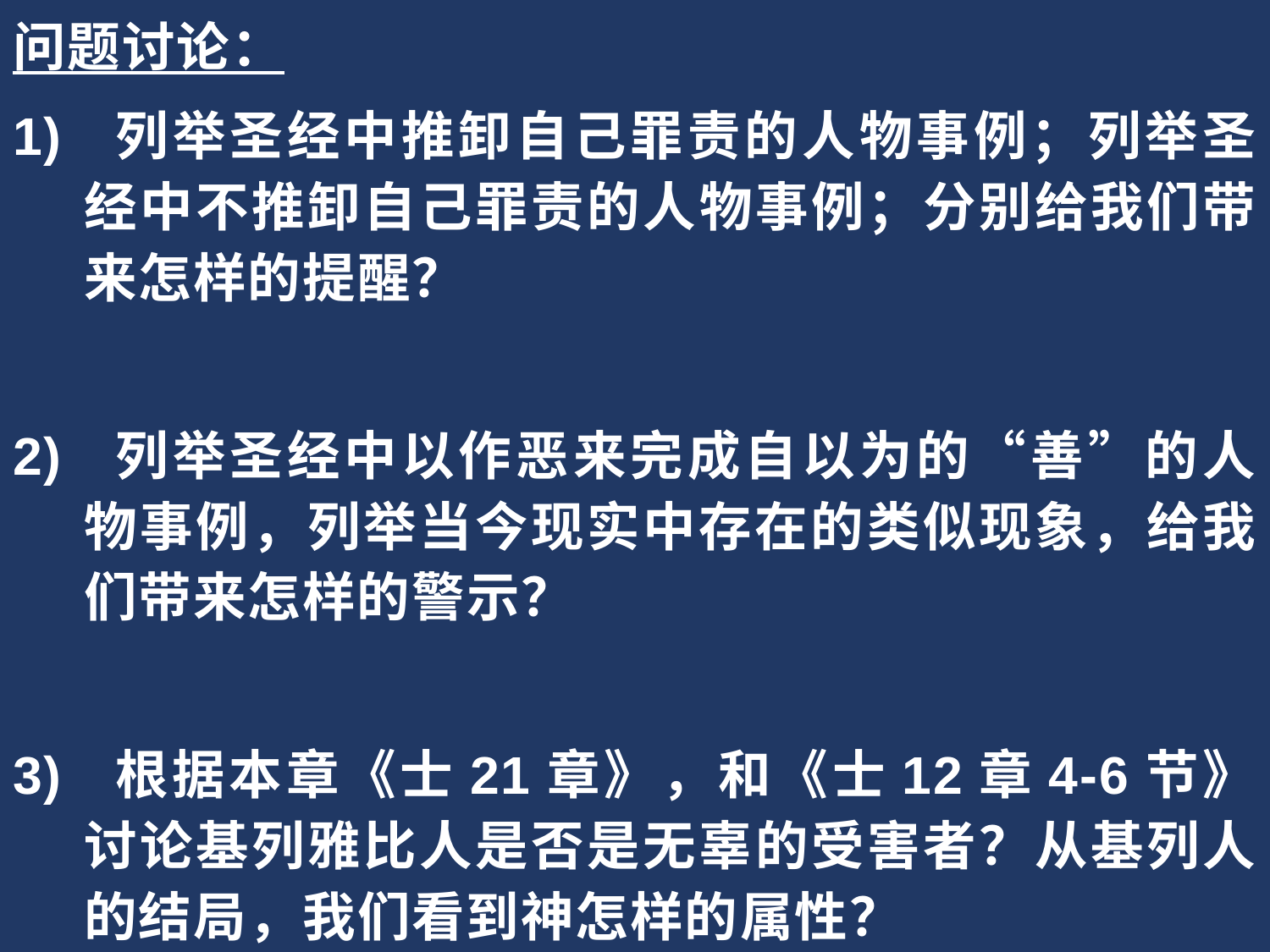

问题讨论：
 列举圣经中推卸自己罪责的人物事例；列举圣经中不推卸自己罪责的人物事例；分别给我们带来怎样的提醒？

 列举圣经中以作恶来完成自以为的“善”的人物事例，列举当今现实中存在的类似现象，给我们带来怎样的警示？

 根据本章《士21章》，和《士12章4-6节》讨论基列雅比人是否是无辜的受害者？从基列人的结局，我们看到神怎样的属性？